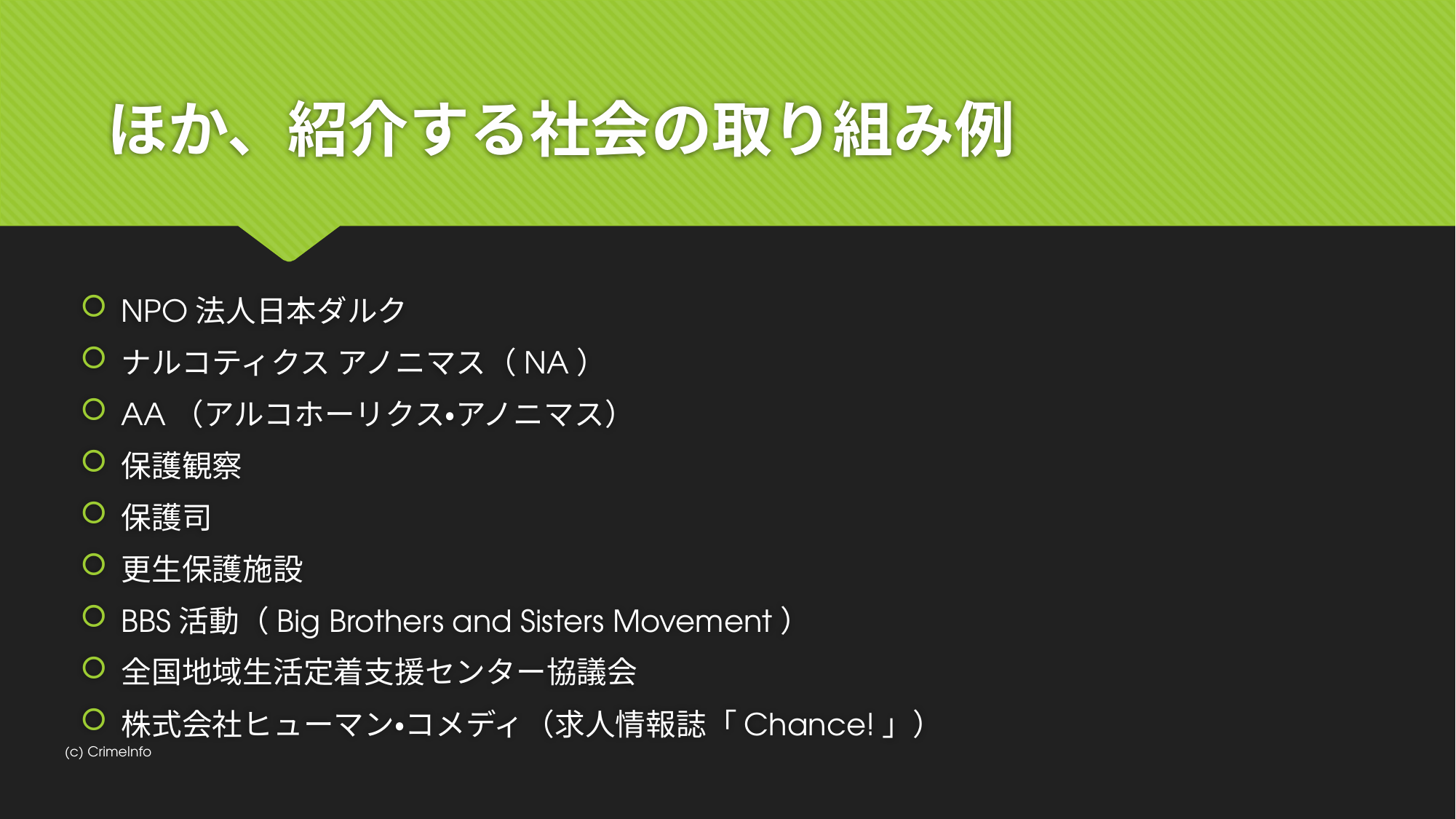

# ほか、紹介する社会の取り組み例
NPO法人日本ダルク
ナルコティクス アノニマス（NA）
AA（アルコホーリクス・アノニマス）
保護観察
保護司
更生保護施設
BBS活動（Big Brothers and Sisters Movement）
全国地域生活定着支援センター協議会
株式会社ヒューマン・コメディ（求人情報誌「Chance!」）
(c) CrimeInfo